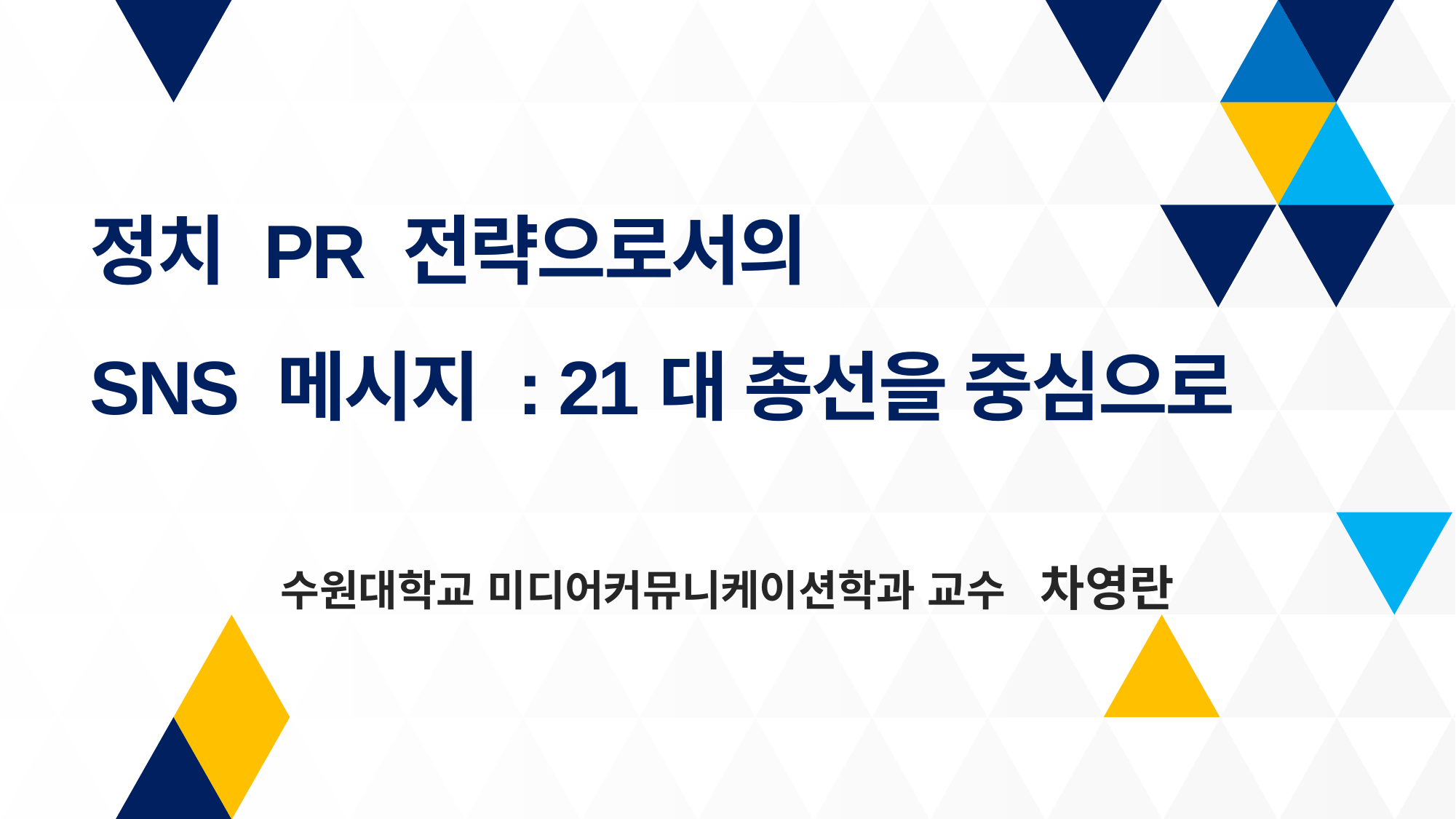

정치 PR 전략으로서의
SNS 메시지 : 21대 총선을 중심으로
수원대학교 미디어커뮤니케이션학과 교수   차영란